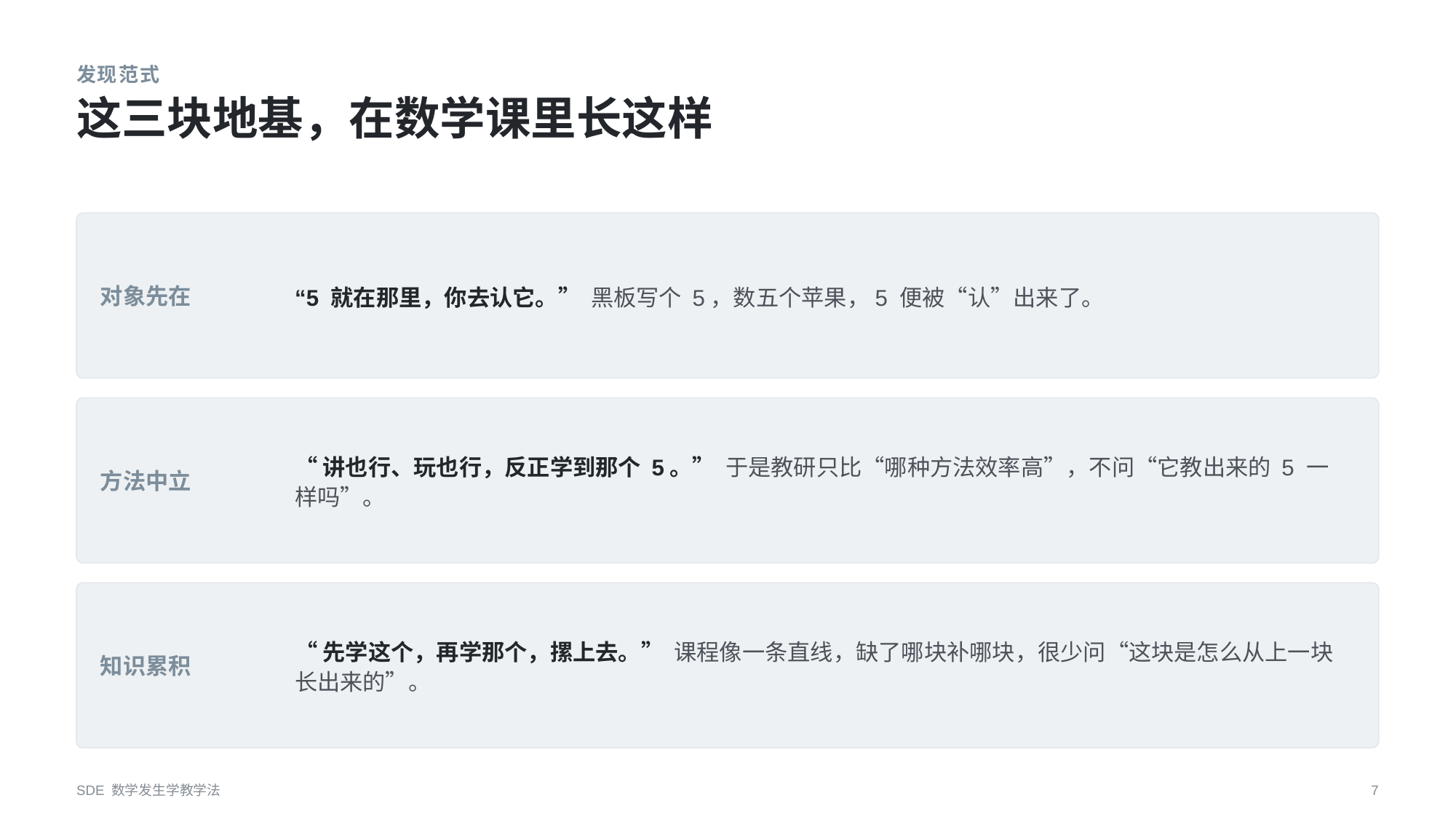

发现范式
这三块地基，在数学课里长这样

“5 就在那里，你去认它。”  黑板写个 5，数五个苹果，5 便被“认”出来了。
对象先在

“讲也行、玩也行，反正学到那个 5。”  于是教研只比“哪种方法效率高”，不问“它教出来的 5 一样吗”。
方法中立

“先学这个，再学那个，摞上去。”  课程像一条直线，缺了哪块补哪块，很少问“这块是怎么从上一块长出来的”。
知识累积
SDE 数学发生学教学法
7